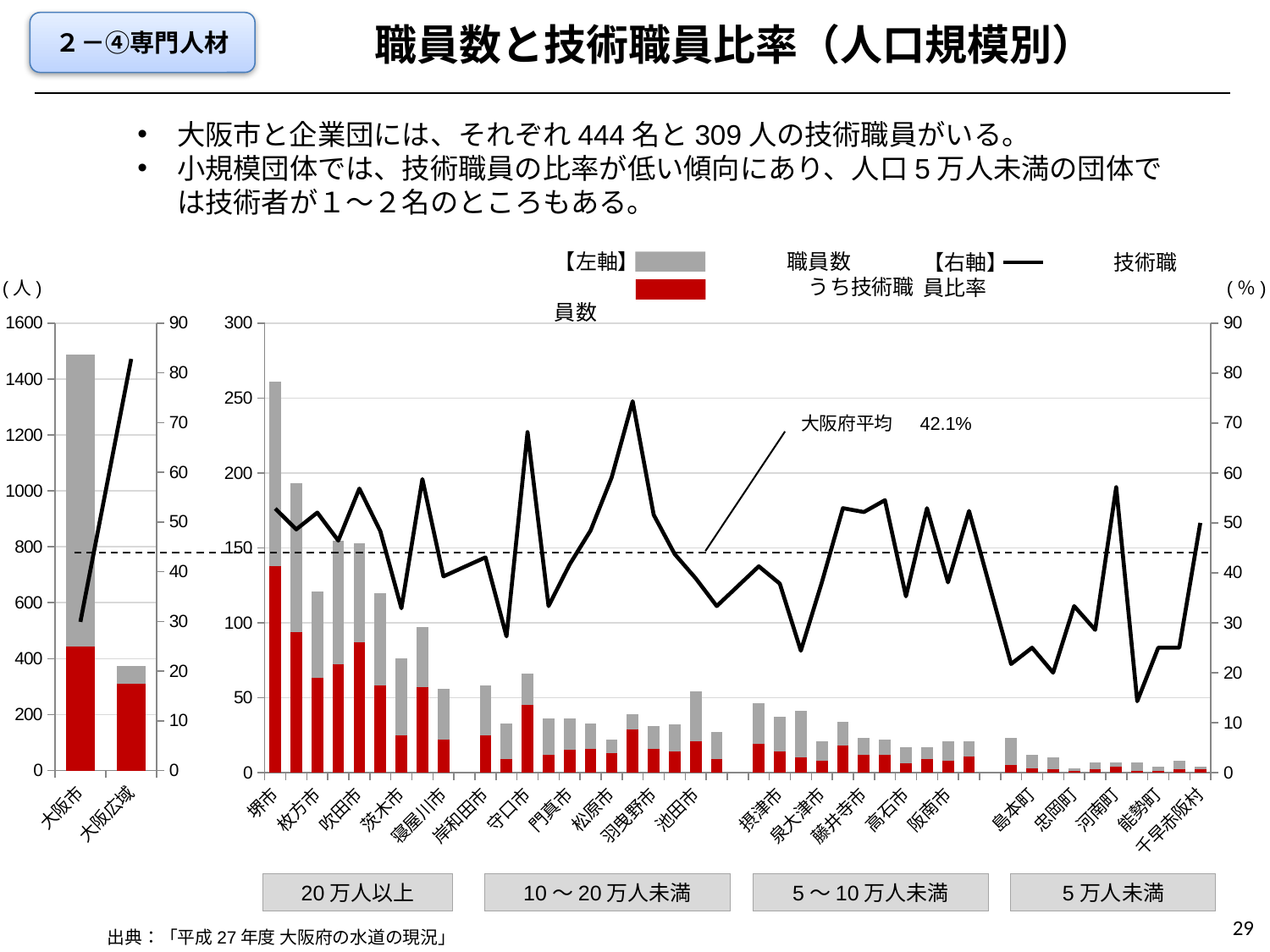

職員数と技術職員比率（人口規模別）
２－④専門人材
大阪市と企業団には、それぞれ444名と309人の技術職員がいる。
小規模団体では、技術職員の比率が低い傾向にあり、人口5万人未満の団体では技術者が１～２名のところもある。
【左軸】　　　　　　　職員数
　　　　　　　　　　　　うち技術職員数
【右軸】　　　　　技術職員比率

(人)
(％)

### Chart

| Category | 技術
職員 | 技術以外 | 列1 |
|---|---|---|---|
| 堺市 | 138.0 | 123.0 | 52.87356321839081 |
| 東大阪市 | 94.0 | 99.0 | 48.704663212435236 |
| 枚方市 | 63.0 | 58.0 | 52.066115702479344 |
| 豊中市 | 72.0 | 83.0 | 46.45161290322581 |
| 吹田市 | 87.0 | 66.0 | 56.86274509803921 |
| 高槻市 | 58.0 | 62.0 | 48.333333333333336 |
| 茨木市 | 25.0 | 51.0 | 32.89473684210527 |
| 八尾市 | 57.0 | 40.0 | 58.76288659793815 |
| 寝屋川市 | 22.0 | 34.0 | 39.285714285714285 |
|  | None | None | 41.19458128078817 |
| 岸和田市 | 25.0 | 33.0 | 43.103448275862064 |
| 和泉市 | 9.0 | 24.0 | 27.27272727272727 |
| 守口市 | 45.0 | 21.0 | 68.18181818181817 |
| 箕面市 | 12.0 | 24.0 | 33.33333333333333 |
| 門真市 | 15.0 | 21.0 | 41.66666666666667 |
| 大東市 | 16.0 | 17.0 | 48.484848484848484 |
| 松原市 | 13.0 | 9.0 | 59.09090909090909 |
| 富田林市 | 29.0 | 10.0 | 74.35897435897436 |
| 羽曳野市 | 16.0 | 15.0 | 51.61290322580645 |
| 河内長野市 | 14.0 | 18.0 | 43.75 |
| 池田市 | 21.0 | 33.0 | 38.88888888888889 |
| 泉佐野市 | 9.0 | 18.0 | 33.33333333333333 |
|  | None | None | 37.31884057971014 |
| 貝塚市 | 19.0 | 27.0 | 41.30434782608695 |
| 摂津市 | 14.0 | 23.0 | 37.83783783783784 |
| 交野市 | 10.0 | 31.0 | 24.390243902439025 |
| 泉大津市 | 8.0 | 13.0 | 38.095238095238095 |
| 柏原市 | 18.0 | 16.0 | 52.94117647058824 |
| 藤井寺市 | 12.0 | 11.0 | 52.17391304347826 |
| 泉南市 | 12.0 | 10.0 | 54.54545454545454 |
| 高石市 | 6.0 | 11.0 | 35.294117647058826 |
| 大阪狭山市 | 9.0 | 8.0 | 52.94117647058824 |
| 阪南市 | 8.0 | 13.0 | 38.095238095238095 |
| 四條畷市 | 11.0 | 10.0 | 52.38095238095239 |
|  | None | None | 37.0600414078675 |
| 熊取町 | 5.0 | 18.0 | 21.73913043478261 |
| 島本町 | 3.0 | 9.0 | 25.0 |
| 豊能町 | 2.0 | 8.0 | 20.0 |
| 忠岡町 | 1.0 | 2.0 | 33.33333333333333 |
| 岬町 | 2.0 | 5.0 | 28.57142857142857 |
| 河南町 | 4.0 | 3.0 | 57.14285714285714 |
| 太子町 | 1.0 | 6.0 | 14.285714285714285 |
| 能勢町 | 1.0 | 3.0 | 25.0 |
| 田尻町 | 2.0 | 6.0 | 25.0 |
| 千早赤阪村 | 2.0 | 2.0 | 50.0 |

### Chart

| Category | 技術
職員 | 技術以外 | 平均年齢 |
|---|---|---|---|
| 大阪市 | 444.0 | 1043.0 | 29.9 |
| 大阪広域 | 309.0 | 64.0 | 82.8 |
大阪府平均　 42.1%
20万人以上
10～20万人未満
5～10万人未満
5万人未満
29
出典：「平成27年度 大阪府の水道の現況」